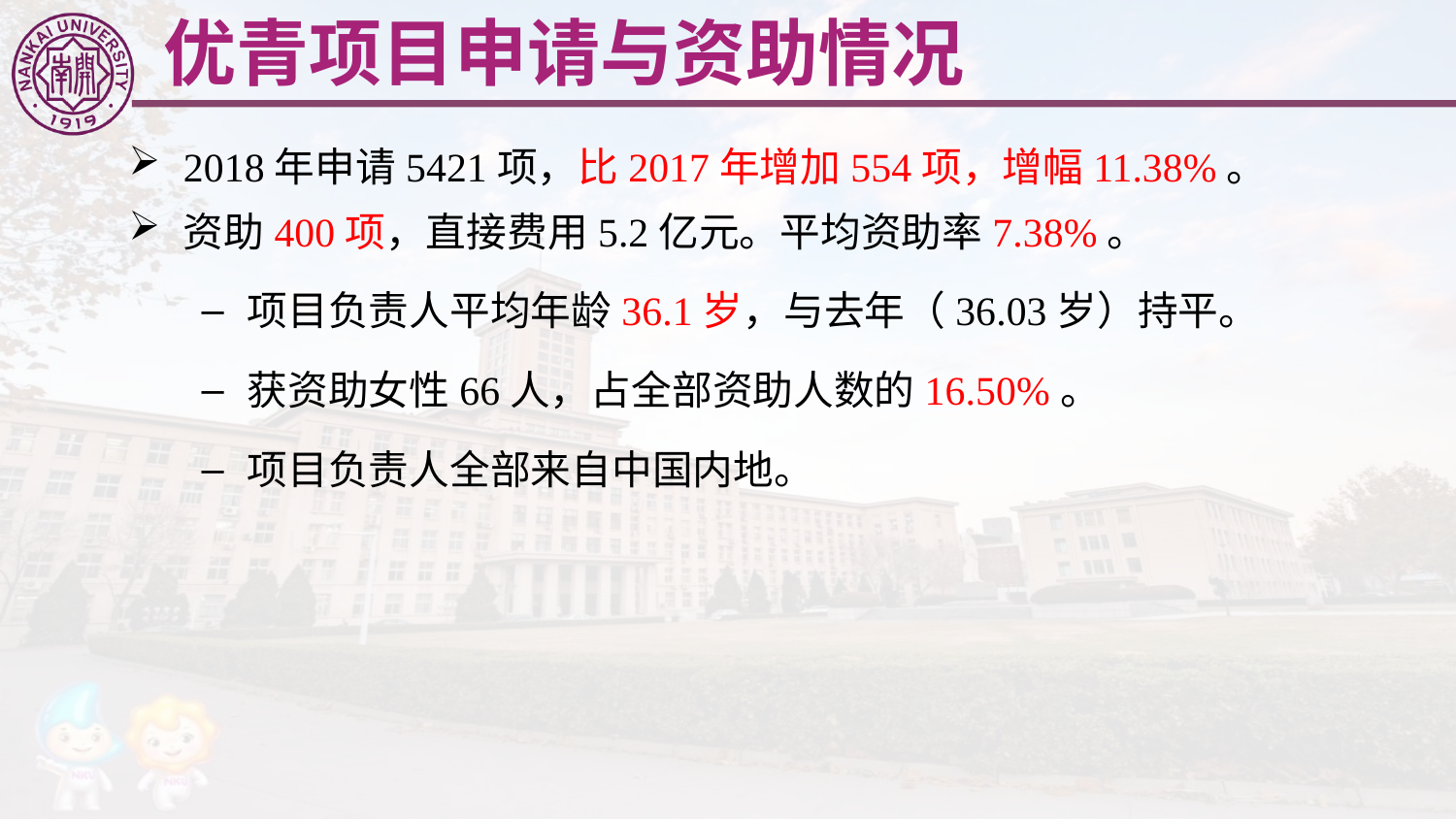

优青项目申请与资助情况
2018年申请5421项，比2017年增加554项，增幅11.38%。
资助400项，直接费用5.2亿元。平均资助率7.38%。
项目负责人平均年龄36.1岁，与去年（36.03岁）持平。
获资助女性66人，占全部资助人数的16.50%。
项目负责人全部来自中国内地。